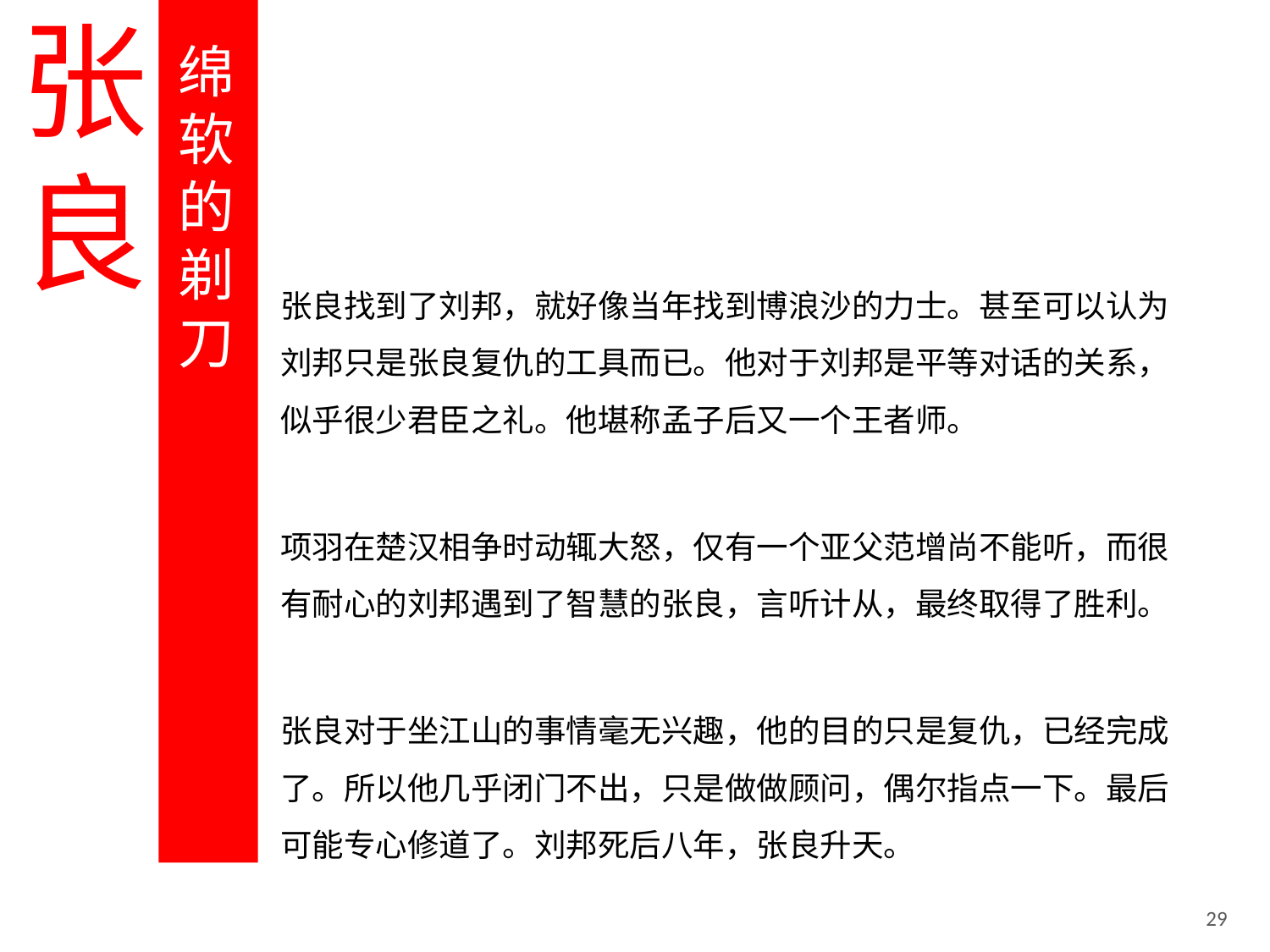

张良
绵软的剃刀
张良找到了刘邦，就好像当年找到博浪沙的力士。甚至可以认为刘邦只是张良复仇的工具而已。他对于刘邦是平等对话的关系，似乎很少君臣之礼。他堪称孟子后又一个王者师。

项羽在楚汉相争时动辄大怒，仅有一个亚父范增尚不能听，而很有耐心的刘邦遇到了智慧的张良，言听计从，最终取得了胜利。

张良对于坐江山的事情毫无兴趣，他的目的只是复仇，已经完成了。所以他几乎闭门不出，只是做做顾问，偶尔指点一下。最后可能专心修道了。刘邦死后八年，张良升天。
29